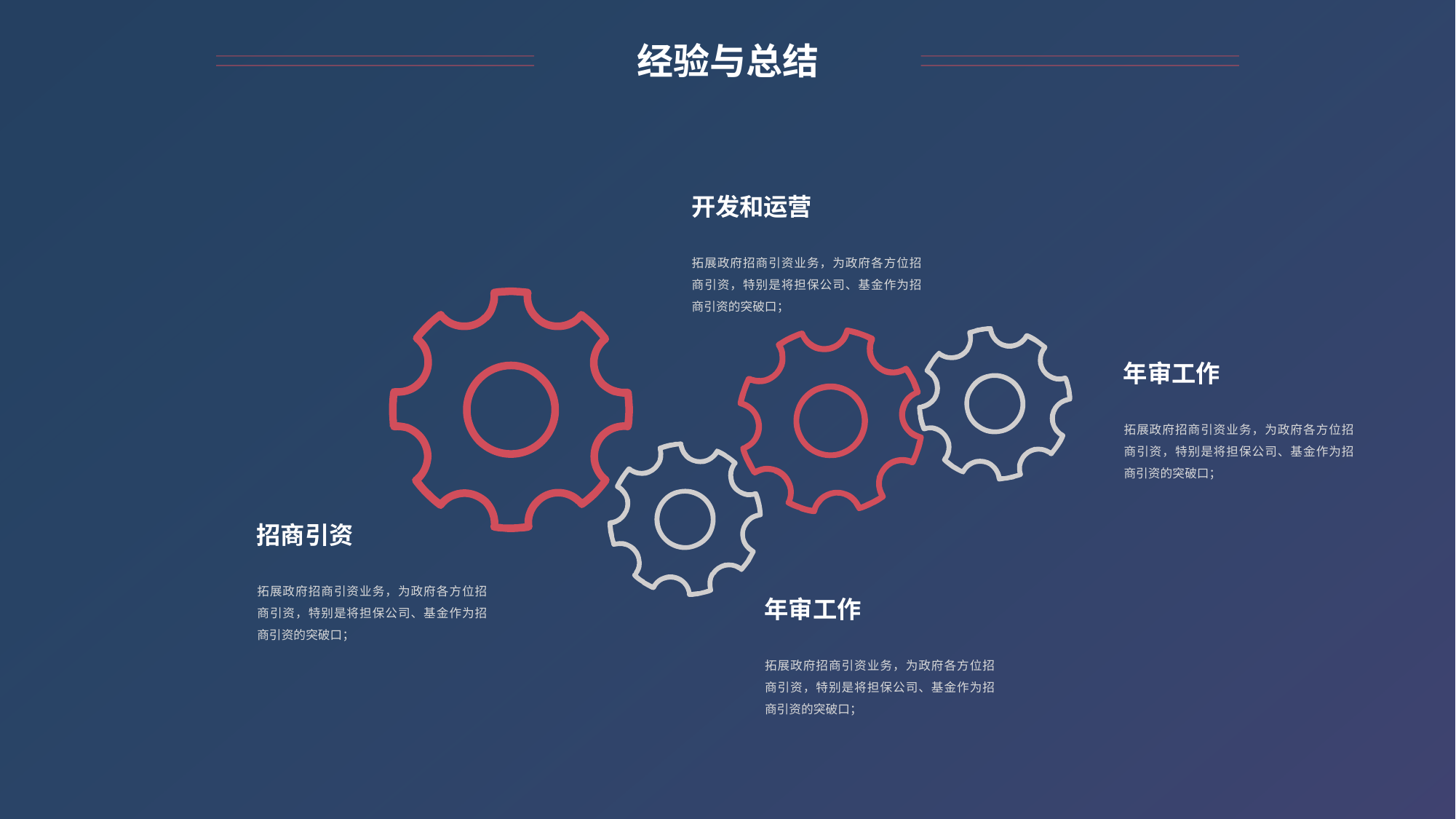

经验与总结
开发和运营
拓展政府招商引资业务，为政府各方位招商引资，特别是将担保公司、基金作为招商引资的突破口；

年审工作
拓展政府招商引资业务，为政府各方位招商引资，特别是将担保公司、基金作为招商引资的突破口；

招商引资
拓展政府招商引资业务，为政府各方位招商引资，特别是将担保公司、基金作为招商引资的突破口；
年审工作
拓展政府招商引资业务，为政府各方位招商引资，特别是将担保公司、基金作为招商引资的突破口；